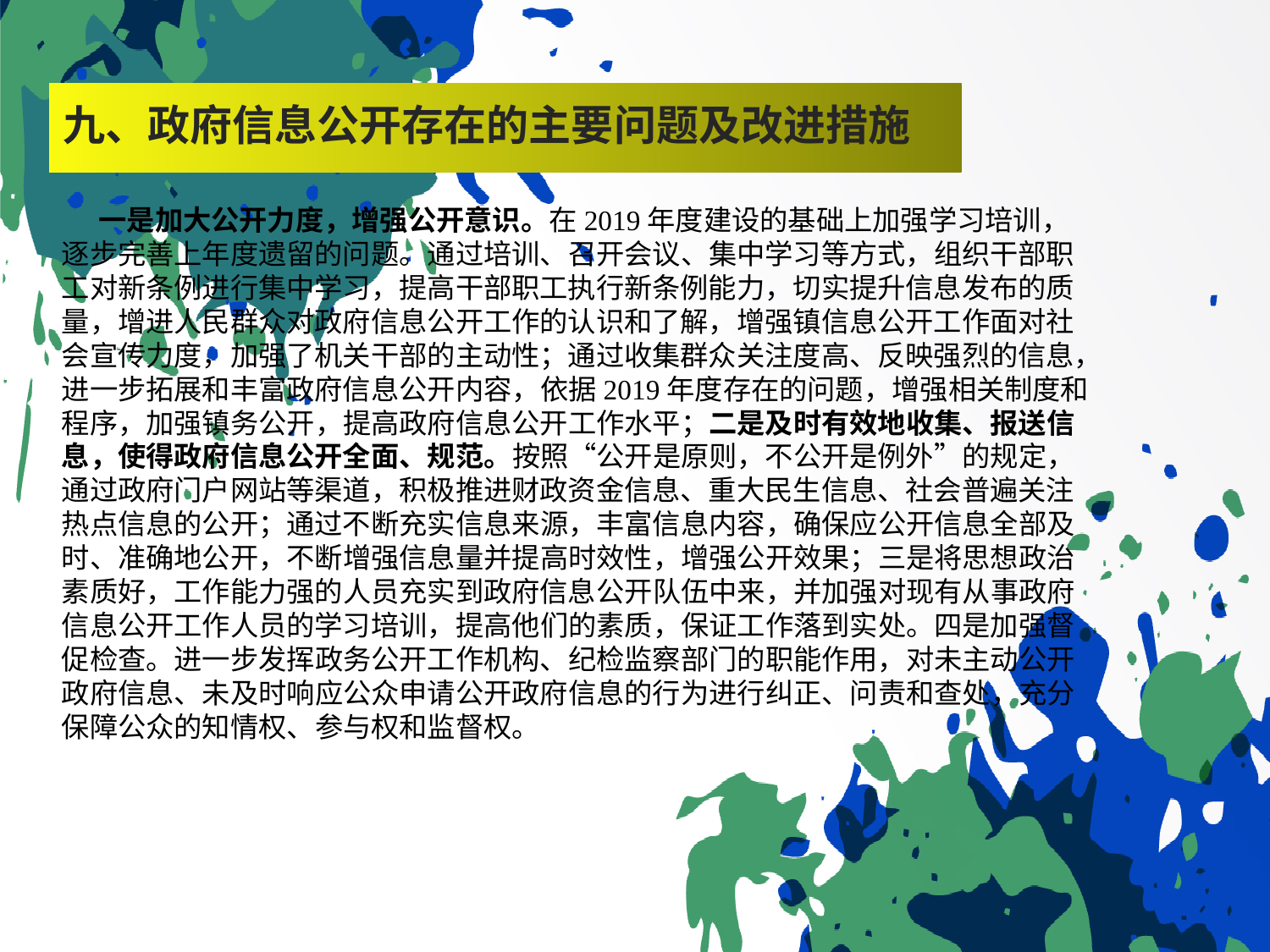

九、政府信息公开存在的主要问题及改进措施
一是加大公开力度，增强公开意识。在2019年度建设的基础上加强学习培训，逐步完善上年度遗留的问题。通过培训、召开会议、集中学习等方式，组织干部职工对新条例进行集中学习，提高干部职工执行新条例能力，切实提升信息发布的质量，增进人民群众对政府信息公开工作的认识和了解，增强镇信息公开工作面对社会宣传力度，加强了机关干部的主动性；通过收集群众关注度高、反映强烈的信息，进一步拓展和丰富政府信息公开内容，依据2019年度存在的问题，增强相关制度和程序，加强镇务公开，提高政府信息公开工作水平；二是及时有效地收集、报送信息，使得政府信息公开全面、规范。按照“公开是原则，不公开是例外”的规定，通过政府门户网站等渠道，积极推进财政资金信息、重大民生信息、社会普遍关注热点信息的公开；通过不断充实信息来源，丰富信息内容，确保应公开信息全部及时、准确地公开，不断增强信息量并提高时效性，增强公开效果；三是将思想政治素质好，工作能力强的人员充实到政府信息公开队伍中来，并加强对现有从事政府信息公开工作人员的学习培训，提高他们的素质，保证工作落到实处。四是加强督促检查。进一步发挥政务公开工作机构、纪检监察部门的职能作用，对未主动公开政府信息、未及时响应公众申请公开政府信息的行为进行纠正、问责和查处，充分保障公众的知情权、参与权和监督权。